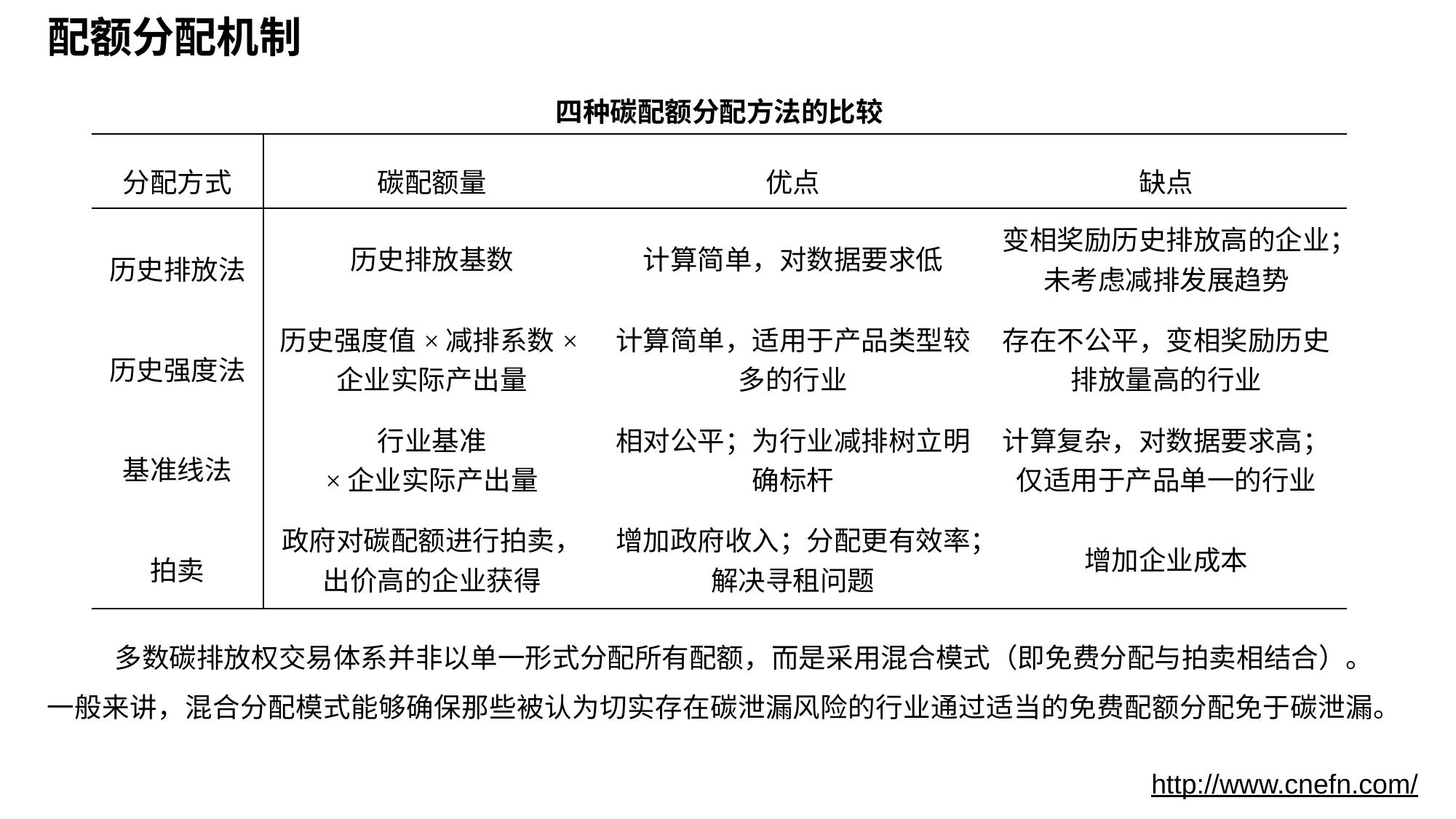

# 配额分配机制
四种碳配额分配方法的比较
| 分配方式 | 碳配额量 | 优点 | 缺点 |
| --- | --- | --- | --- |
| 历史排放法 | 历史排放基数 | 计算简单，对数据要求低 | 变相奖励历史排放高的企业；未考虑减排发展趋势 |
| 历史强度法 | 历史强度值×减排系数×企业实际产出量 | 计算简单，适用于产品类型较多的行业 | 存在不公平，变相奖励历史排放量高的行业 |
| 基准线法 | 行业基准 ×企业实际产出量 | 相对公平；为行业减排树立明确标杆 | 计算复杂，对数据要求高；仅适用于产品单一的行业 |
| 拍卖 | 政府对碳配额进行拍卖，出价高的企业获得 | 增加政府收入；分配更有效率；解决寻租问题 | 增加企业成本 |
 多数碳排放权交易体系并非以单一形式分配所有配额，而是采用混合模式（即免费分配与拍卖相结合）。一般来讲，混合分配模式能够确保那些被认为切实存在碳泄漏风险的行业通过适当的免费配额分配免于碳泄漏。